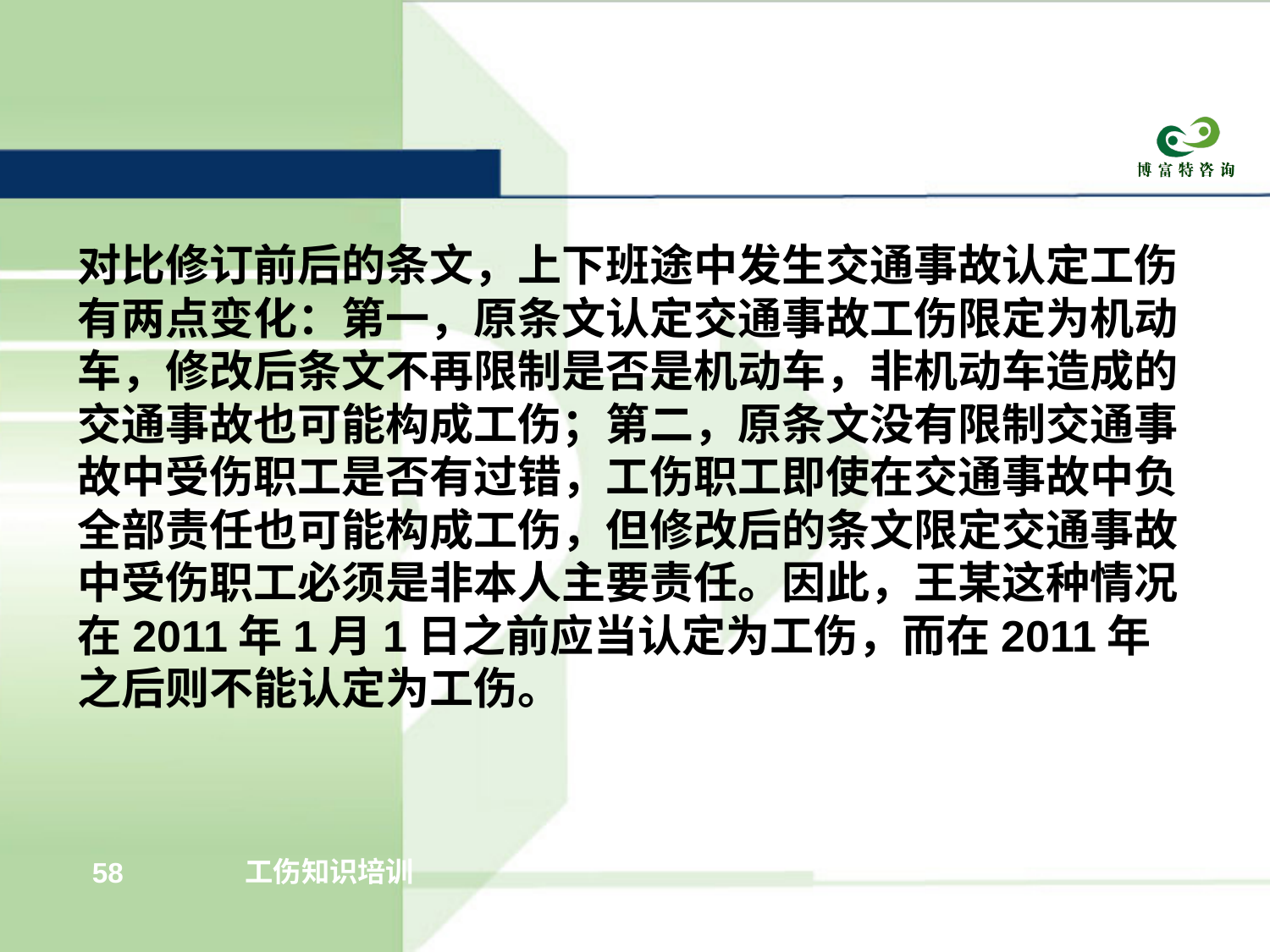

对比修订前后的条文，上下班途中发生交通事故认定工伤有两点变化：第一，原条文认定交通事故工伤限定为机动车，修改后条文不再限制是否是机动车，非机动车造成的交通事故也可能构成工伤；第二，原条文没有限制交通事故中受伤职工是否有过错，工伤职工即使在交通事故中负全部责任也可能构成工伤，但修改后的条文限定交通事故中受伤职工必须是非本人主要责任。因此，王某这种情况在2011年1月1日之前应当认定为工伤，而在2011年之后则不能认定为工伤。

工伤知识培训
58